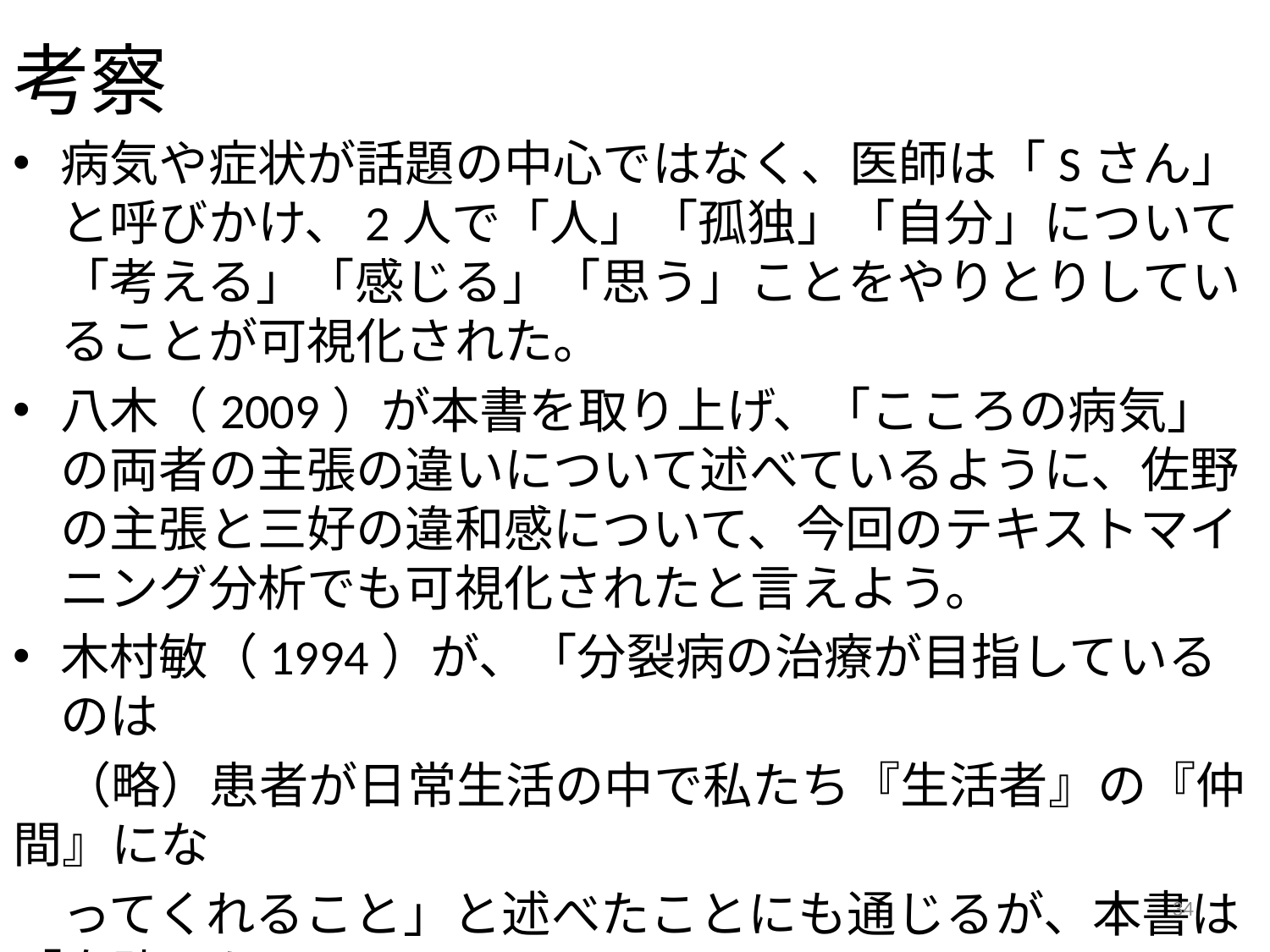

# 考察
病気や症状が話題の中心ではなく、医師は「Sさん」と呼びかけ、2人で「人」「孤独」「自分」について「考える」「感じる」「思う」ことをやりとりしていることが可視化された。
八木（2009）が本書を取り上げ、「こころの病気」の両者の主張の違いについて述べているように、佐野の主張と三好の違和感について、今回のテキストマイニング分析でも可視化されたと言えよう。
木村敏（1994）が、「分裂病の治療が目指しているのは
　（略）患者が日常生活の中で私たち『生活者』の『仲間』にな
　ってくれること」と述べたことにも通じるが、本書は「自助」を
　めぐる患者と医師による「共同研究」の成果であり、それは
　「こころの病を生きる」ことそのものであろう。

34